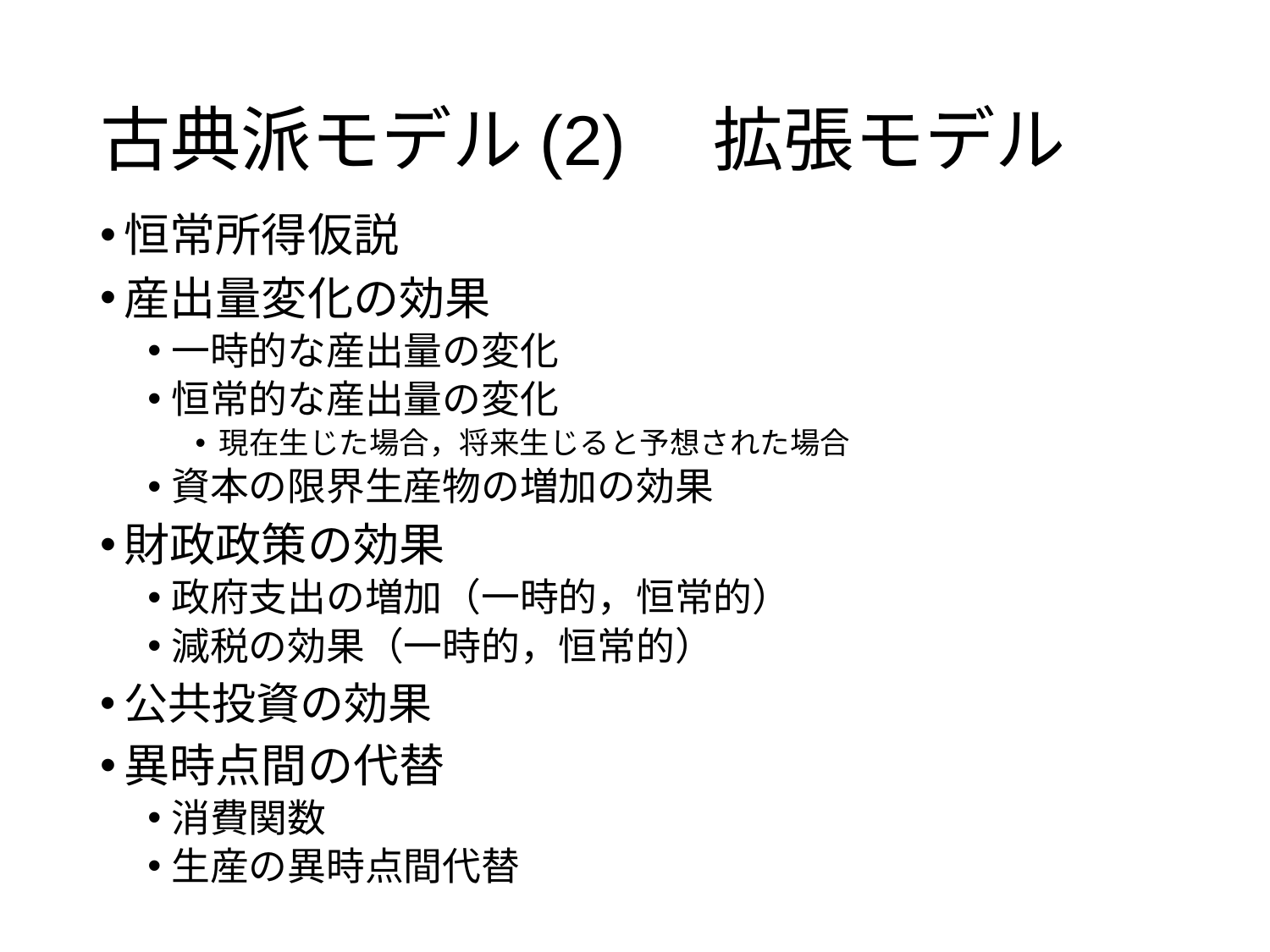

# 古典派モデル(2)　拡張モデル
恒常所得仮説
産出量変化の効果
一時的な産出量の変化
恒常的な産出量の変化
現在生じた場合，将来生じると予想された場合
資本の限界生産物の増加の効果
財政政策の効果
政府支出の増加（一時的，恒常的）
減税の効果（一時的，恒常的）
公共投資の効果
異時点間の代替
消費関数
生産の異時点間代替